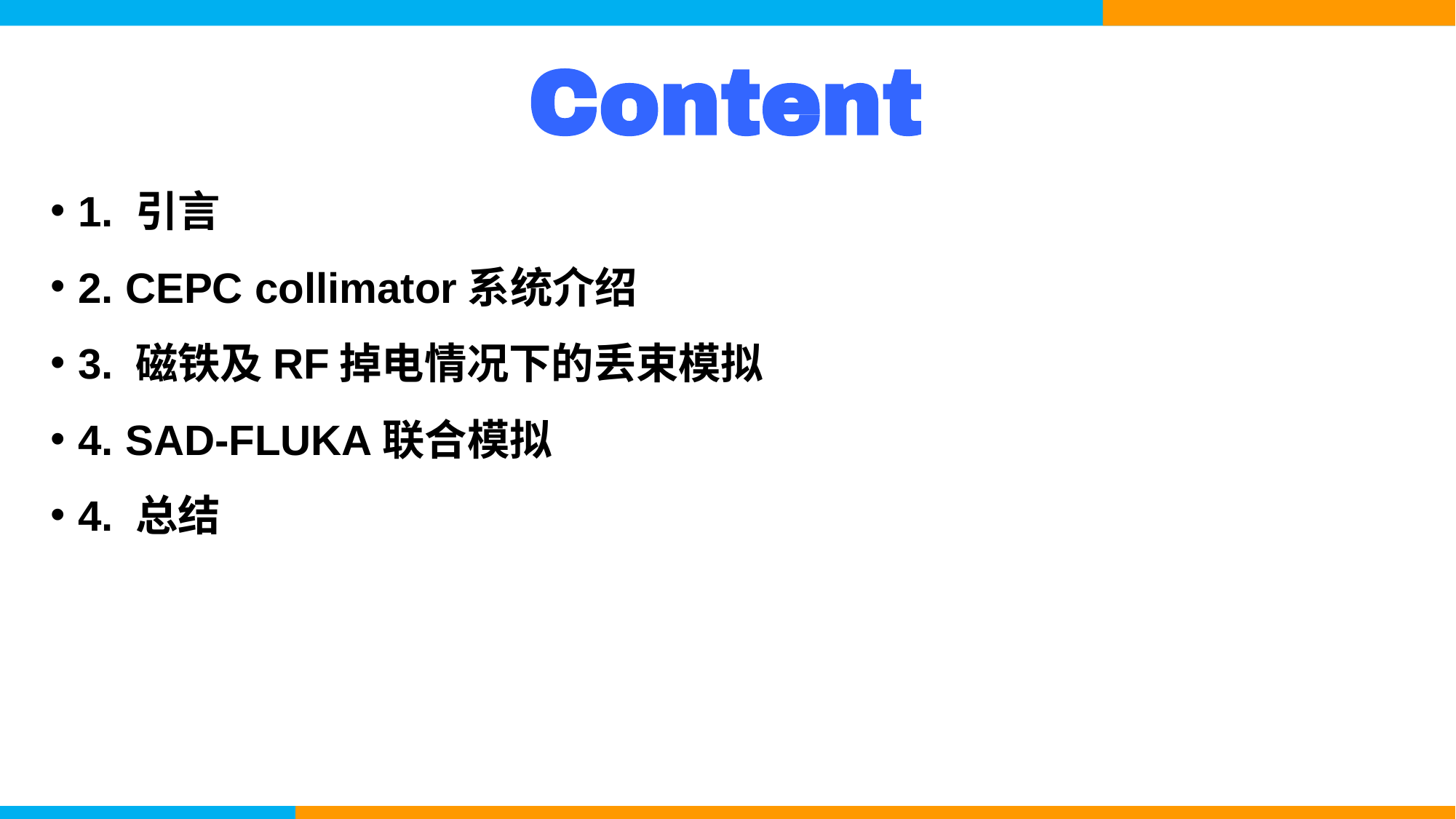

# Content
1. 引言
2. CEPC collimator系统介绍
3. 磁铁及RF掉电情况下的丢束模拟
4. SAD-FLUKA联合模拟
4. 总结